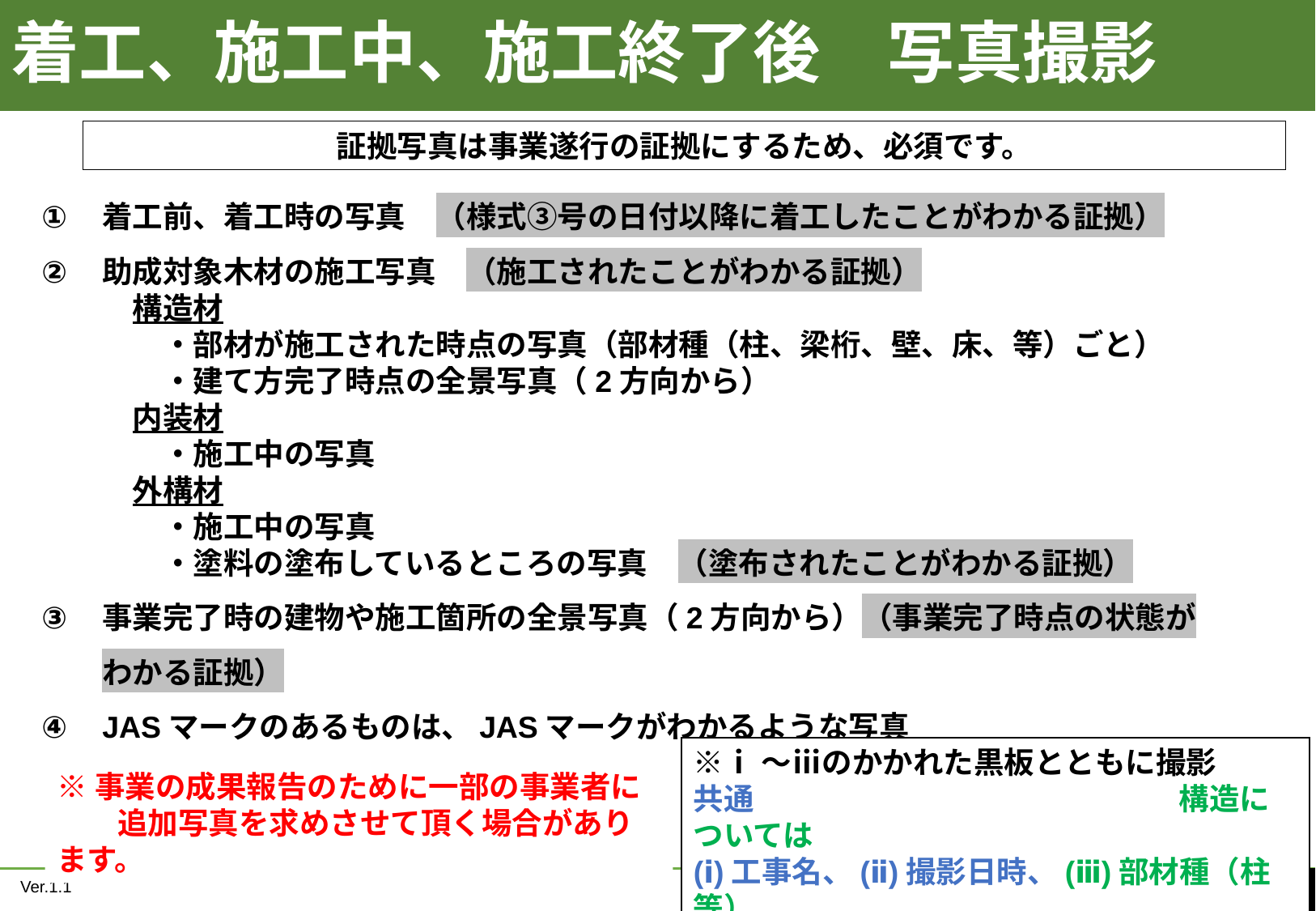

着工、施工中、施工終了後　写真撮影

証拠写真は事業遂行の証拠にするため、必須です。
着工前、着工時の写真　（様式③号の日付以降に着工したことがわかる証拠）
助成対象木材の施工写真　（施工されたことがわかる証拠）
　　　構造材
　　　　・部材が施工された時点の写真（部材種（柱、梁桁、壁、床、等）ごと）
　　　　・建て方完了時点の全景写真（2方向から）
　　　内装材
　　　　・施工中の写真
　　　外構材
　　　　・施工中の写真
　　　　・塗料の塗布しているところの写真　（塗布されたことがわかる証拠）
事業完了時の建物や施工箇所の全景写真（2方向から）（事業完了時点の状態がわかる証拠）
JASマークのあるものは、JASマークがわかるような写真
※ⅰ～ⅲのかかれた黒板とともに撮影
共通　　　　　　　　　　　　　　構造については
(ⅰ)工事名、(ⅱ)撮影日時、(ⅲ)部材種（柱等）
※事業の成果報告のために一部の事業者に
　　追加写真を求めさせて頂く場合があります。